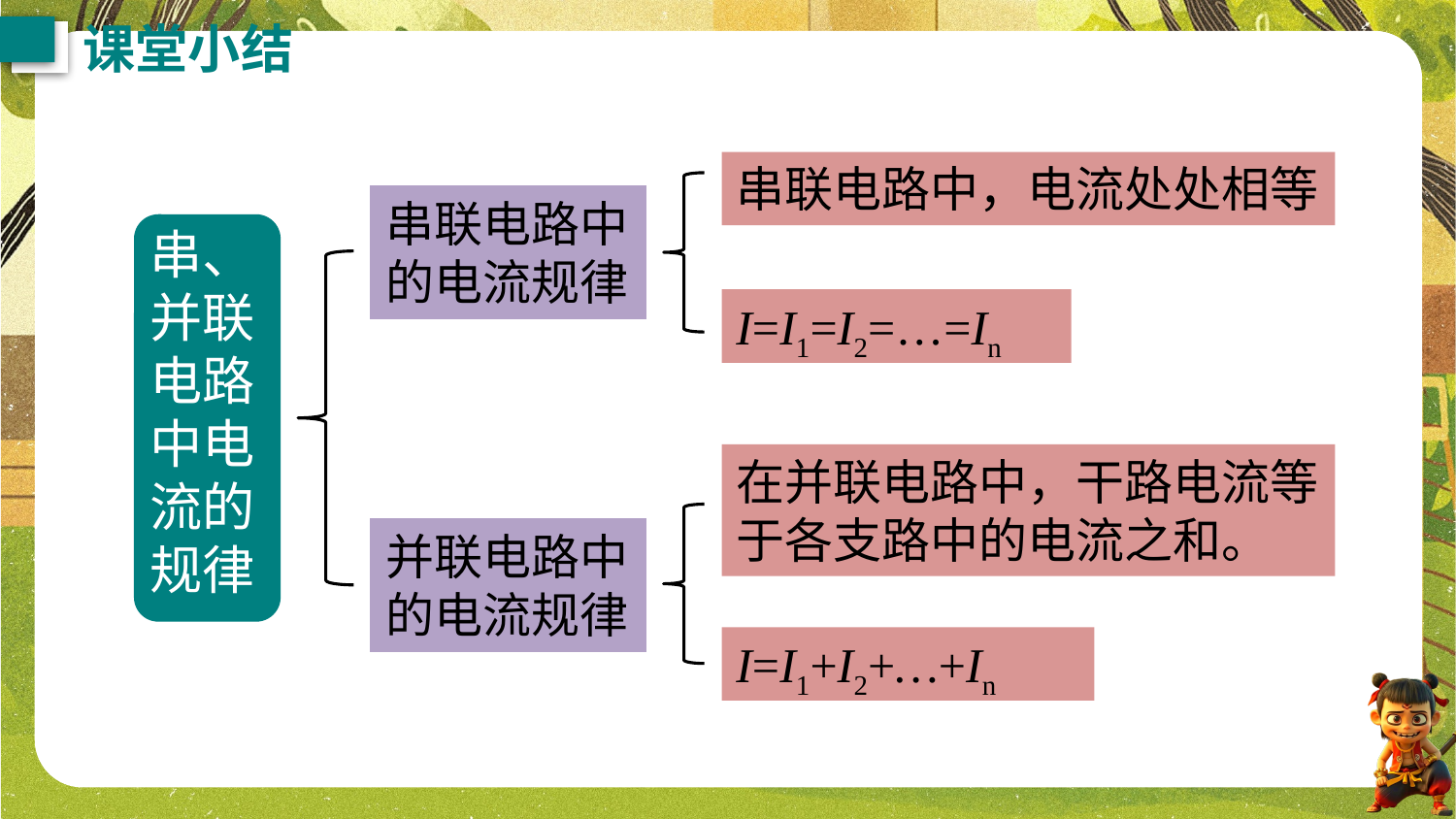

课堂小结

串联电路中，电流处处相等

串联电路中的电流规律
串、并联电路中电流的规律

I=I1=I2=…=In
在并联电路中，干路电流等于各支路中的电流之和。

并联电路中的电流规律
I=I1+I2+…+In